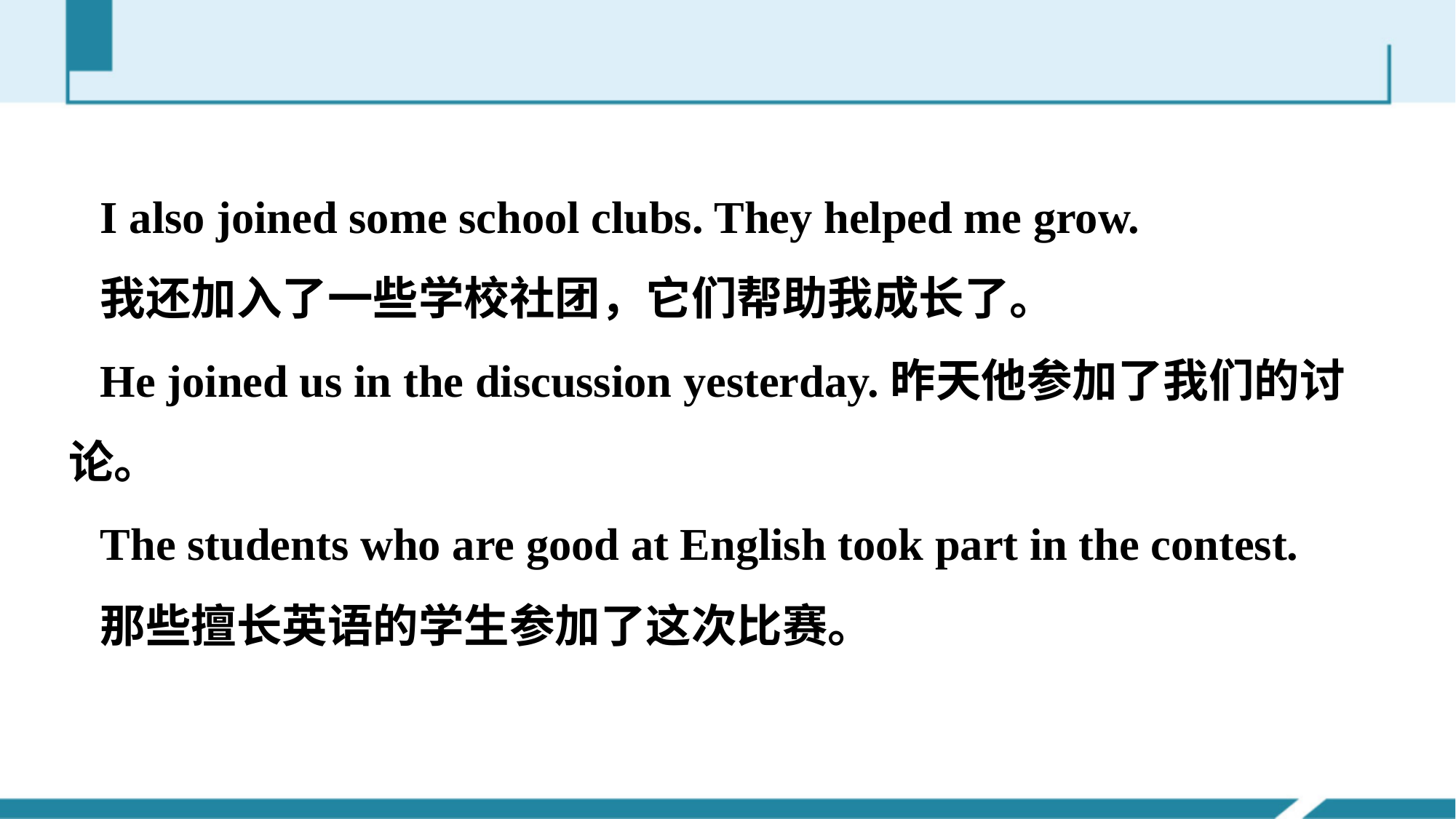

I also joined some school clubs. They helped me grow.
我还加入了一些学校社团，它们帮助我成长了。
He joined us in the discussion yesterday.昨天他参加了我们的讨论。
The students who are good at English took part in the contest.
那些擅长英语的学生参加了这次比赛。